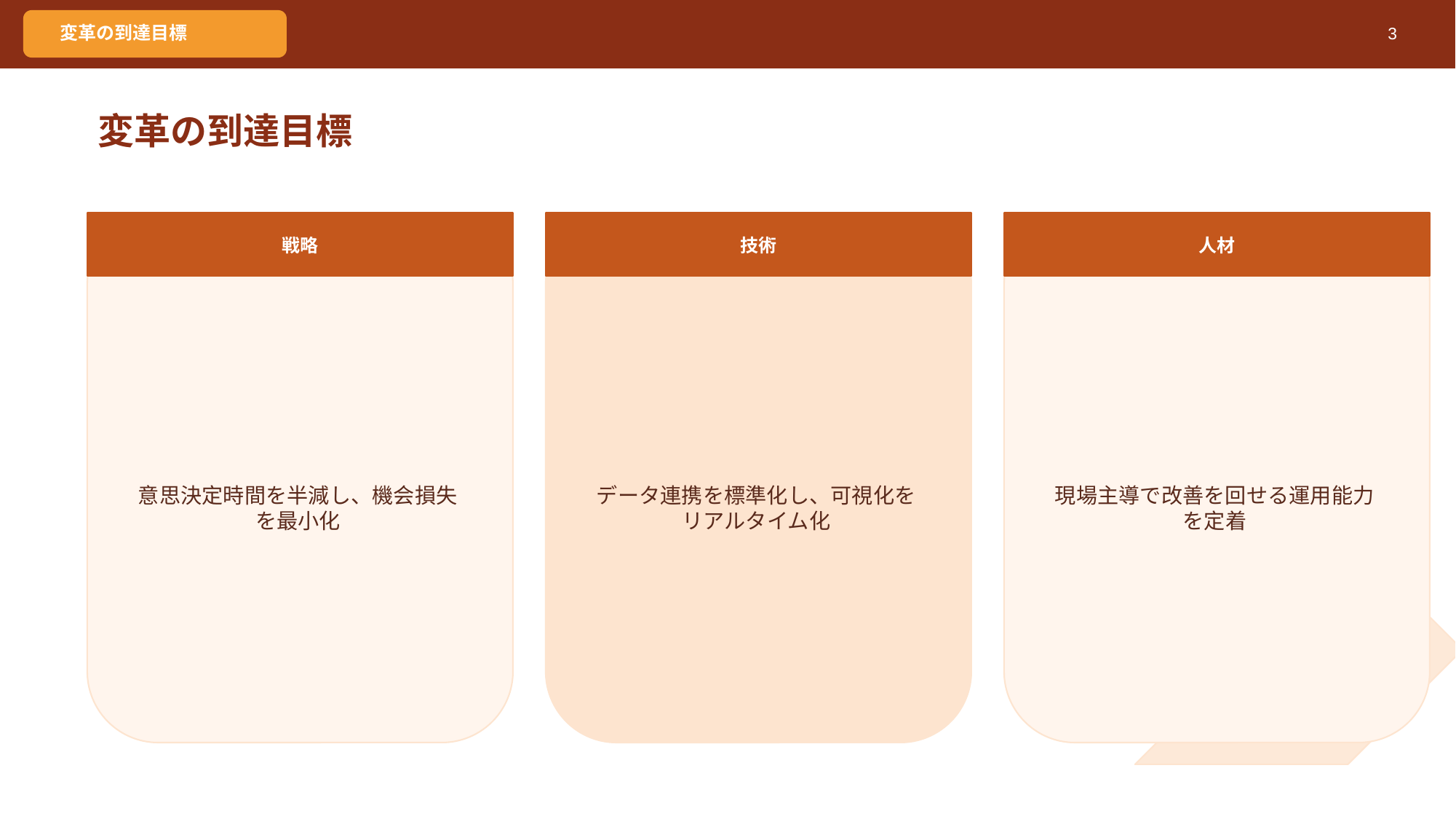

変革の到達目標
3
変革の到達目標

戦略
技術
人材
意思決定時間を半減し、機会損失を最小化
データ連携を標準化し、可視化をリアルタイム化
現場主導で改善を回せる運用能力を定着